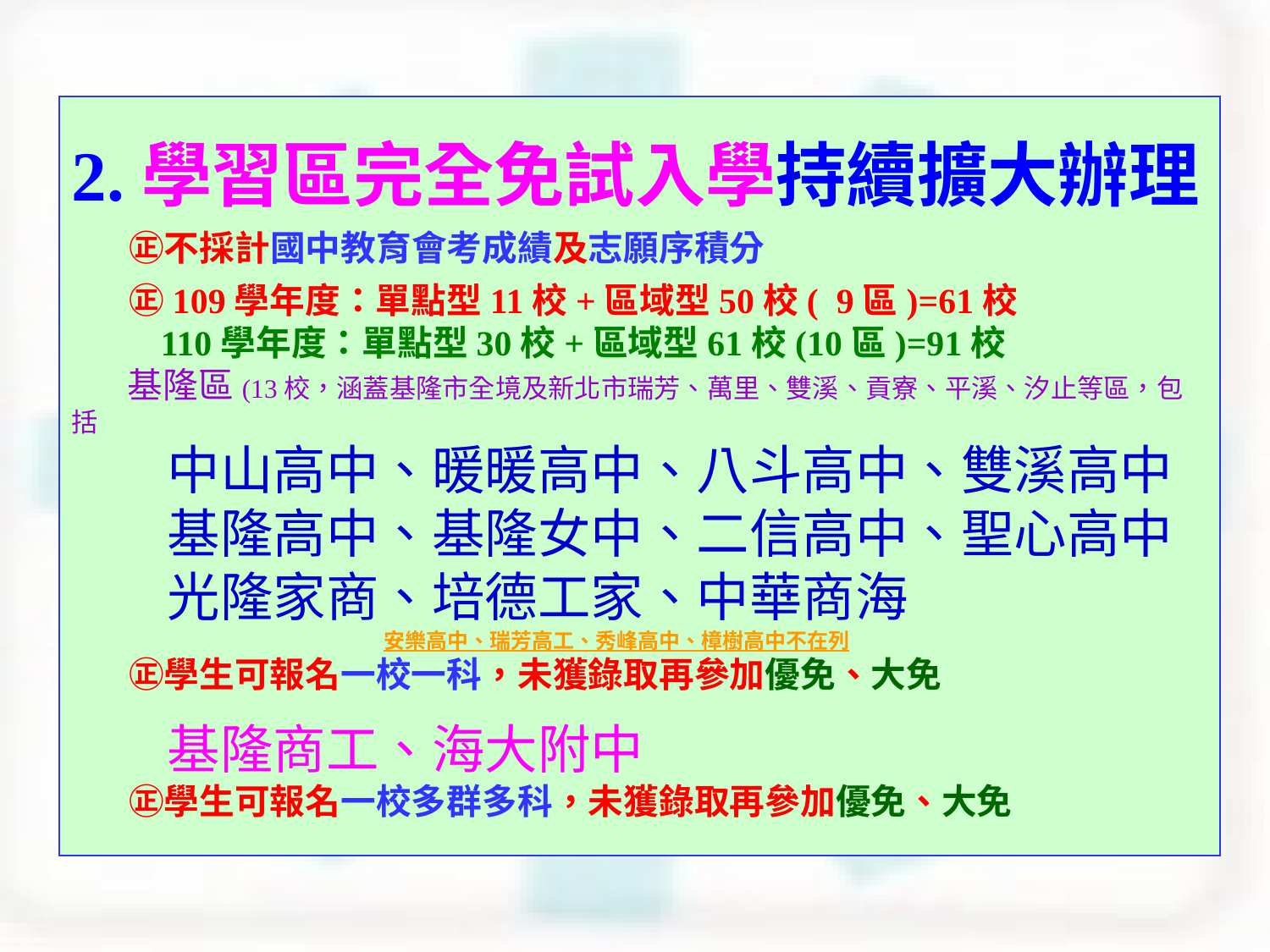

2.學習區完全免試入學持續擴大辦理
      ㊣不採計國中教育會考成績及志願序積分
      ㊣109學年度：單點型11校+區域型50校(  9區)=61校
          110學年度：單點型30校+區域型61校(10區)=91校
      基隆區(13校，涵蓋基隆市全境及新北市瑞芳、萬里、雙溪、貢寮、平溪、汐止等區，包括
       中山高中、暖暖高中、八斗高中、雙溪高中
       基隆高中、基隆女中、二信高中、聖心高中
       光隆家商、培德工家、中華商海
                                                               安樂高中、瑞芳高工、秀峰高中、樟樹高中不在列
      ㊣學生可報名一校一科，未獲錄取再參加優免、大免
       基隆商工、海大附中
      ㊣學生可報名一校多群多科，未獲錄取再參加優免、大免